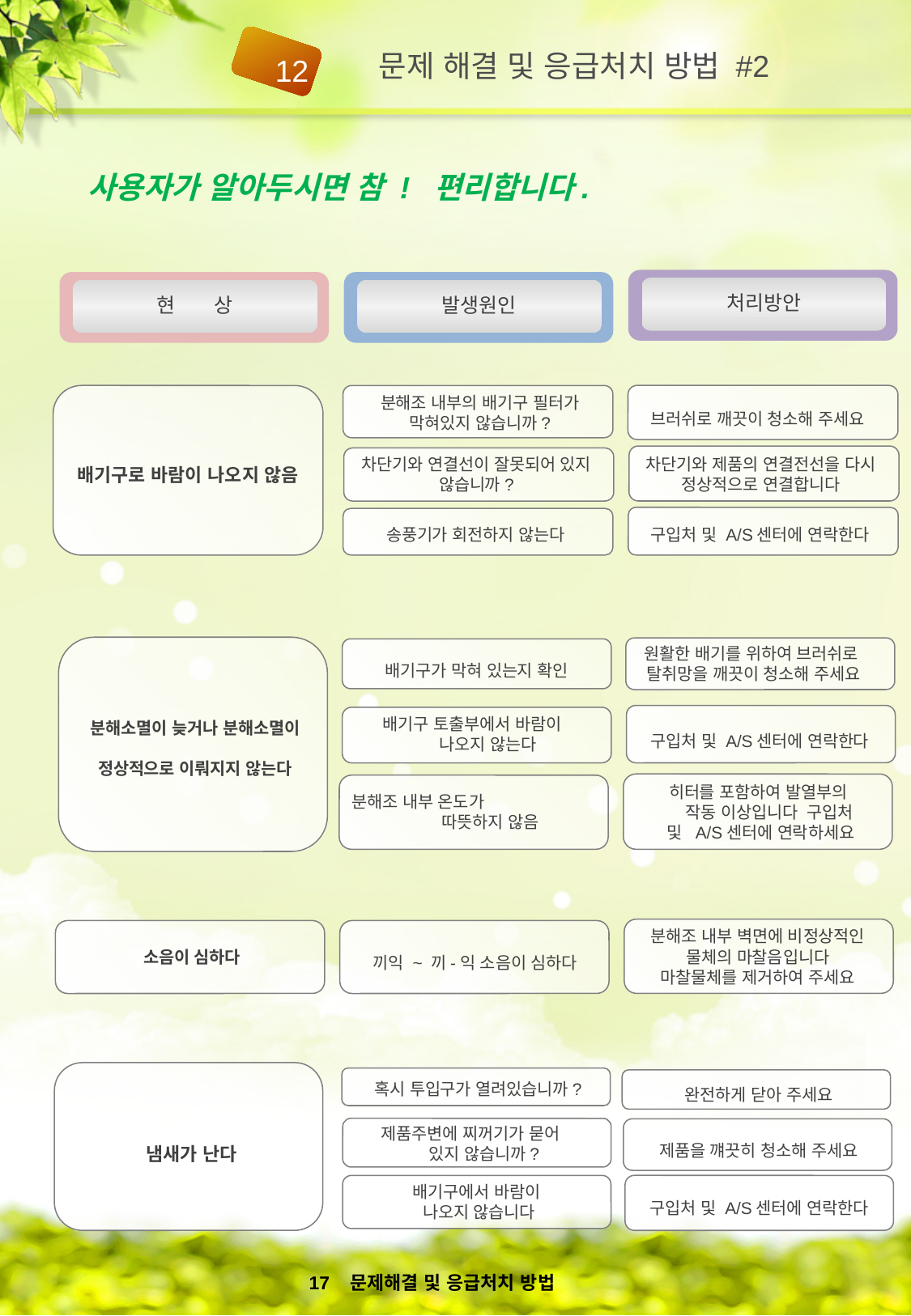

12
 문제 해결 및 응급처치 방법 #2
사용자가 알아두시면 참 !  편리합니다.

처리방안
현       상
발생원인

분해조 내부의 배기구 필터가 막혀있지 않습니까?
브러쉬로 깨끗이 청소해 주세요
배기구로 바람이 나오지 않음

차단기와 연결선이 잘못되어 있지 않습니까?
차단기와 제품의 연결전선을 다시 정상적으로 연결합니다

송풍기가 회전하지 않는다
구입처 및 A/S센터에 연락한다

원활한 배기를 위하여 브러쉬로
탈취망을 깨끗이 청소해 주세요
배기구가 막혀 있는지 확인
분해소멸이 늦거나 분해소멸이 정상적으로 이뤄지지 않는다

배기구 토출부에서 바람이
     나오지 않는다
구입처 및 A/S센터에 연락한다

히터를 포함하여 발열부의
    작동 이상입니다  구입처
및  A/S센터에 연락하세요
분해조 내부 온도가                                따뜻하지 않음

끼익 ~ 끼-익 소음이 심하다
소음이 심하다
분해조 내부 벽면에 비정상적인 물체의 마찰음입니다
마찰물체를 제거하여 주세요

혹시 투입구가 열려있습니까?
완전하게 닫아 주세요
냄새가 난다
제품주변에 찌꺼기가 묻어
  있지 않습니까?

제품을 꺠끗히 청소해 주세요

배기구에서 바람이
나오지 않습니다
구입처 및 A/S센터에 연락한다
 17   문제해결 및 응급처치 방법